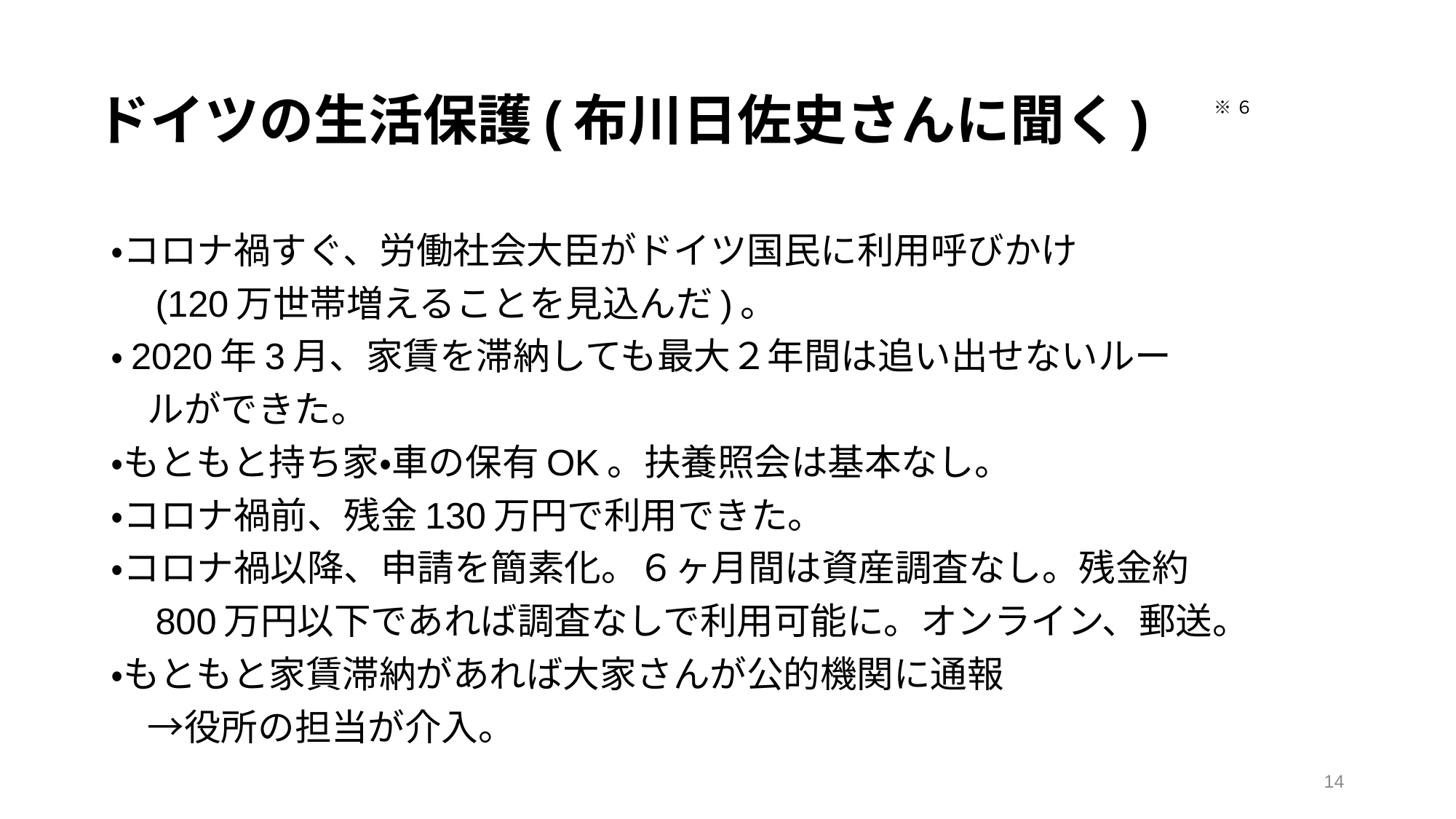

# ドイツの生活保護(布川日佐史さんに聞く)
※６
・コロナ禍すぐ、労働社会大臣がドイツ国民に利用呼びかけ
　(120万世帯増えることを見込んだ)。
・2020年3月、家賃を滞納しても最大２年間は追い出せないルー
　ルができた。
・もともと持ち家・車の保有OK。扶養照会は基本なし。
・コロナ禍前、残金130万円で利用できた。
・コロナ禍以降、申請を簡素化。６ヶ月間は資産調査なし。残金約
　800万円以下であれば調査なしで利用可能に。オンライン、郵送。
・もともと家賃滞納があれば大家さんが公的機関に通報
　→役所の担当が介入。

14